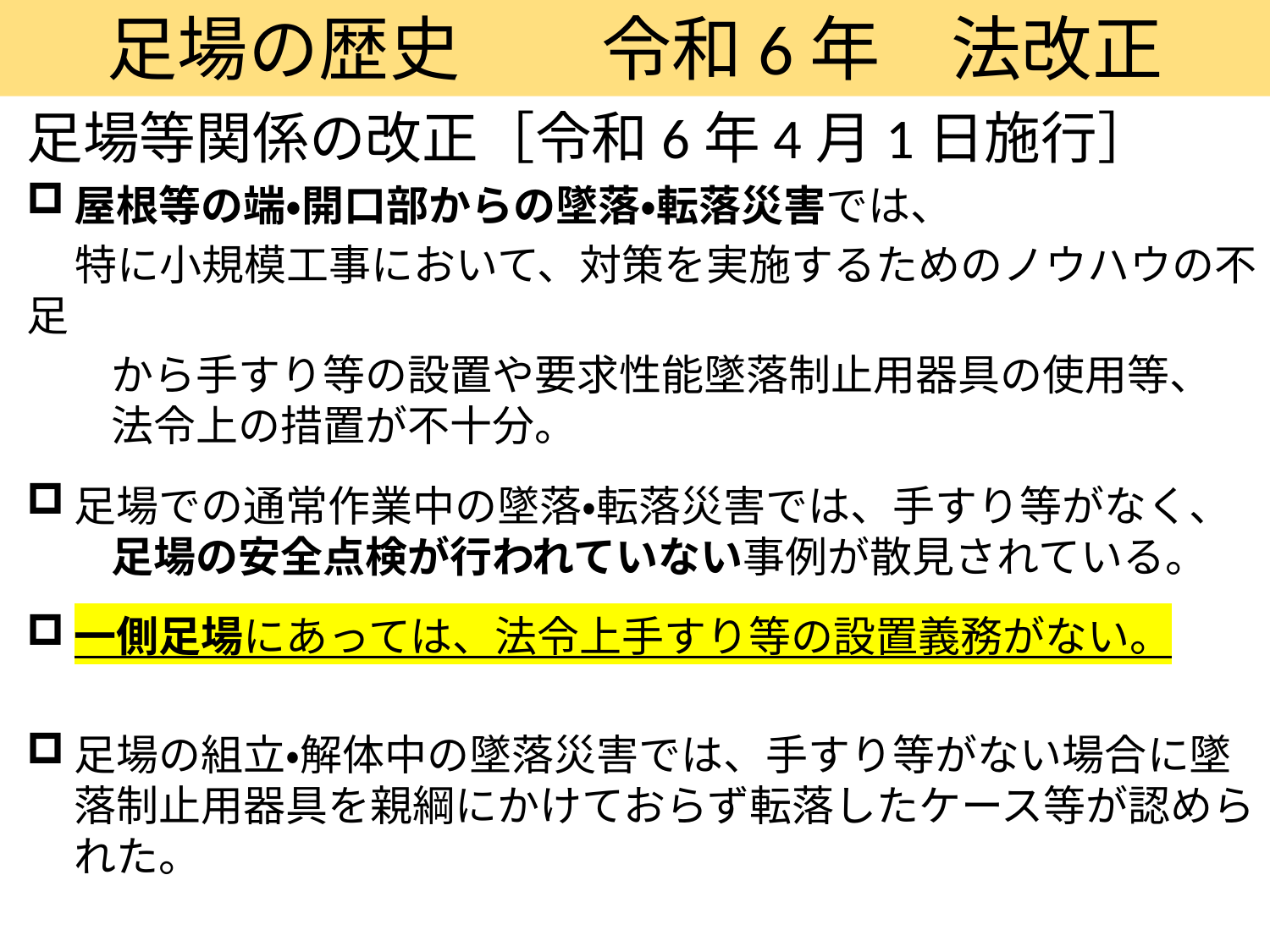

# 足場の歴史　　令和6年　法改正
足場等関係の改正［令和6年4月1日施行］
屋根等の端・開口部からの墜落・転落災害では、
    特に小規模工事において、対策を実施するためのノウハウの不足
　　から手すり等の設置や要求性能墜落制止用器具の使用等、
　　法令上の措置が不十分。
足場での通常作業中の墜落・転落災害では、手すり等がなく、
　　足場の安全点検が行われていない事例が散見されている。
一側足場にあっては、法令上手すり等の設置義務がない。

足場の組立・解体中の墜落災害では、手すり等がない場合に墜落制止用器具を親綱にかけておらず転落したケース等が認められた。